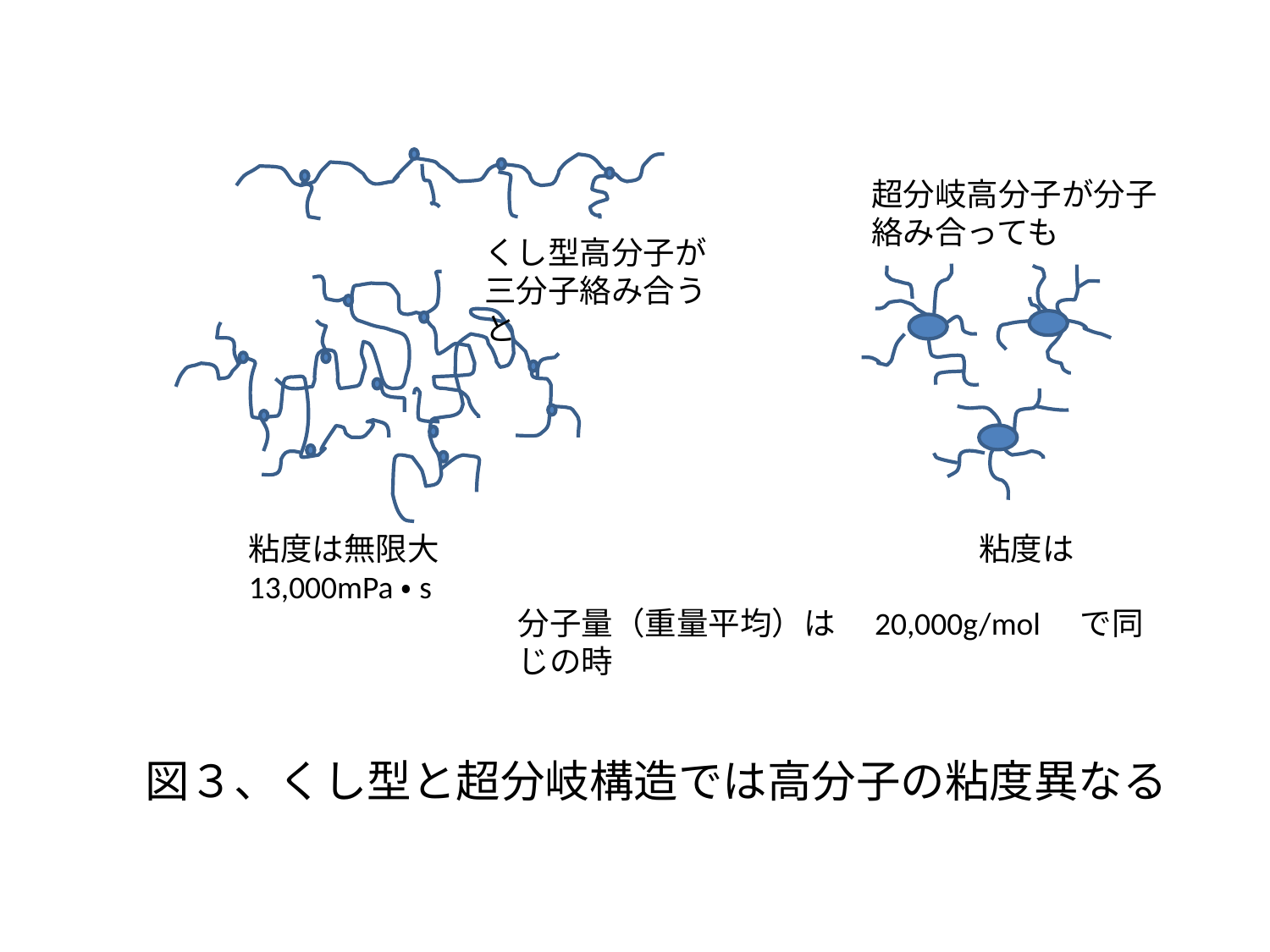

超分岐高分子が分子絡み合っても

くし型高分子が三分子絡み合うと

粘度は無限大　　　　　　　　　　　　　　　　　粘度は　13,000mPa・s
分子量（重量平均）は　20,000g/mol　で同じの時
# 図３、くし型と超分岐構造では高分子の粘度異なる